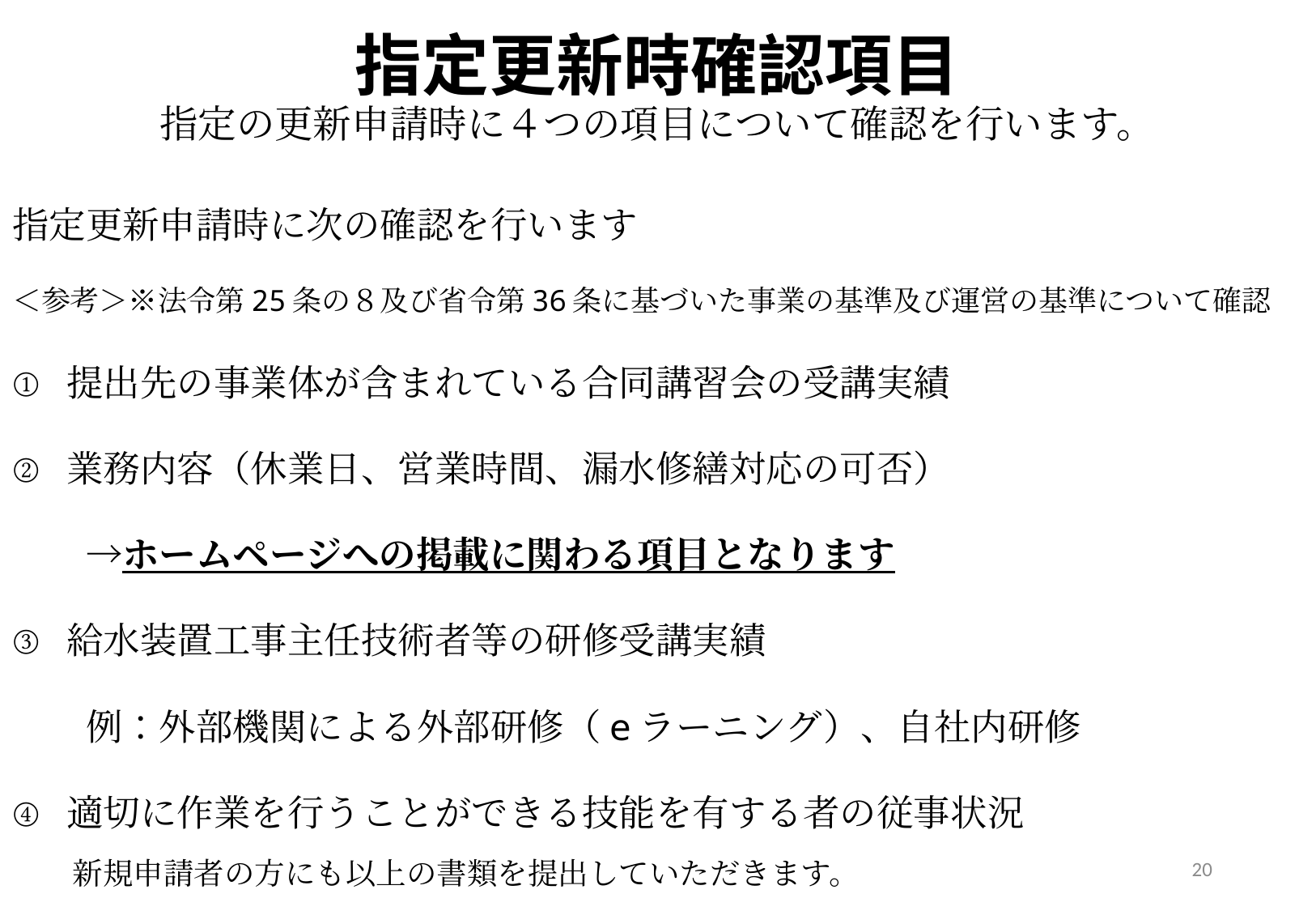

# 指定更新時確認項目 指定の更新申請時に４つの項目について確認を行います。
指定更新申請時に次の確認を行います
＜参考＞※法令第25条の８及び省令第36条に基づいた事業の基準及び運営の基準について確認
提出先の事業体が含まれている合同講習会の受講実績
業務内容（休業日、営業時間、漏水修繕対応の可否）
　　→ホームページへの掲載に関わる項目となります
給水装置工事主任技術者等の研修受講実績
　　例：外部機関による外部研修（eラーニング）、自社内研修
適切に作業を行うことができる技能を有する者の従事状況
新規申請者の方にも以上の書類を提出していただきます。
20